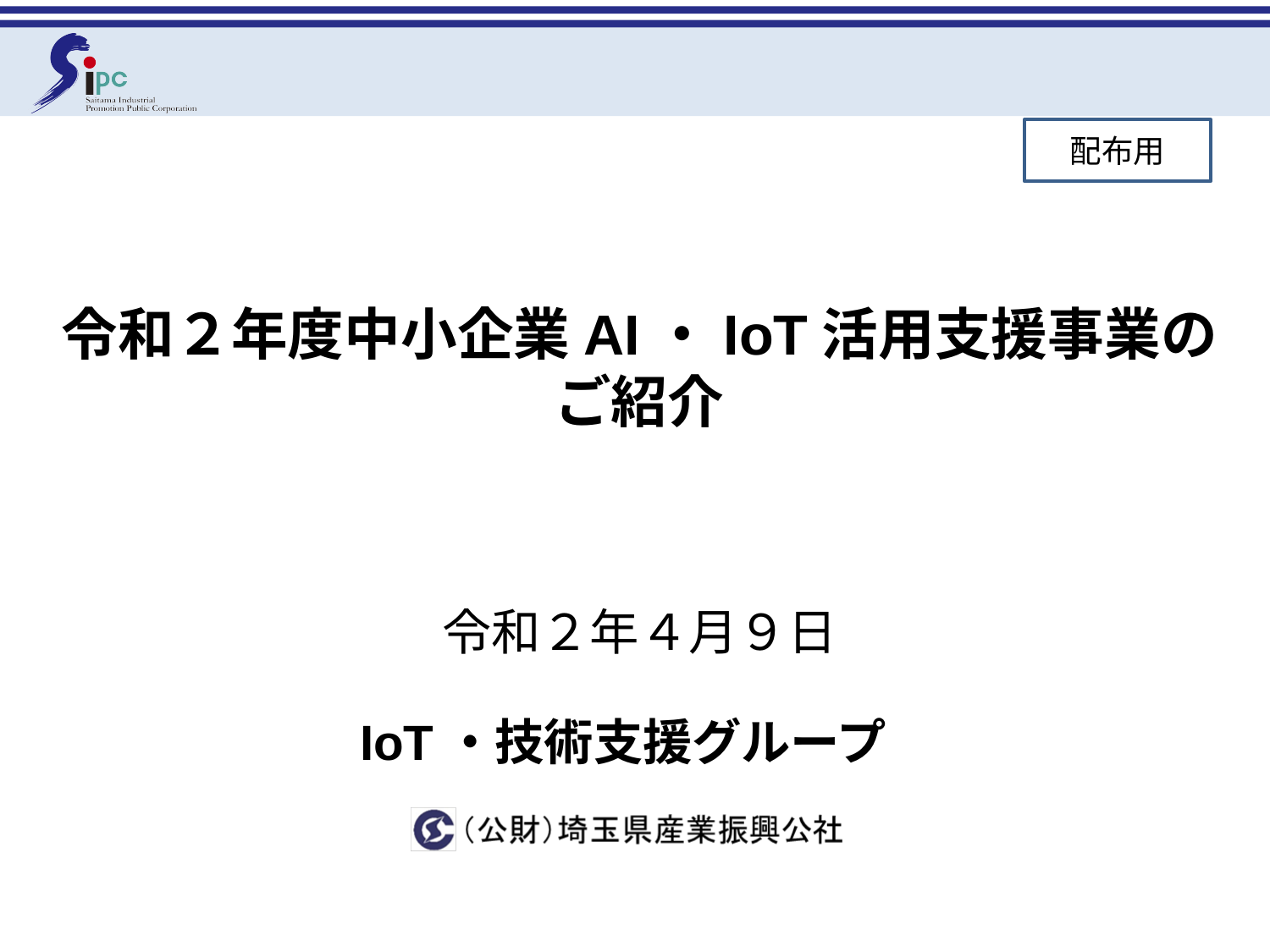

配布用
令和２年度中小企業AI・IoT活用支援事業のご紹介
令和２年４月９日
IoT・技術支援グループ